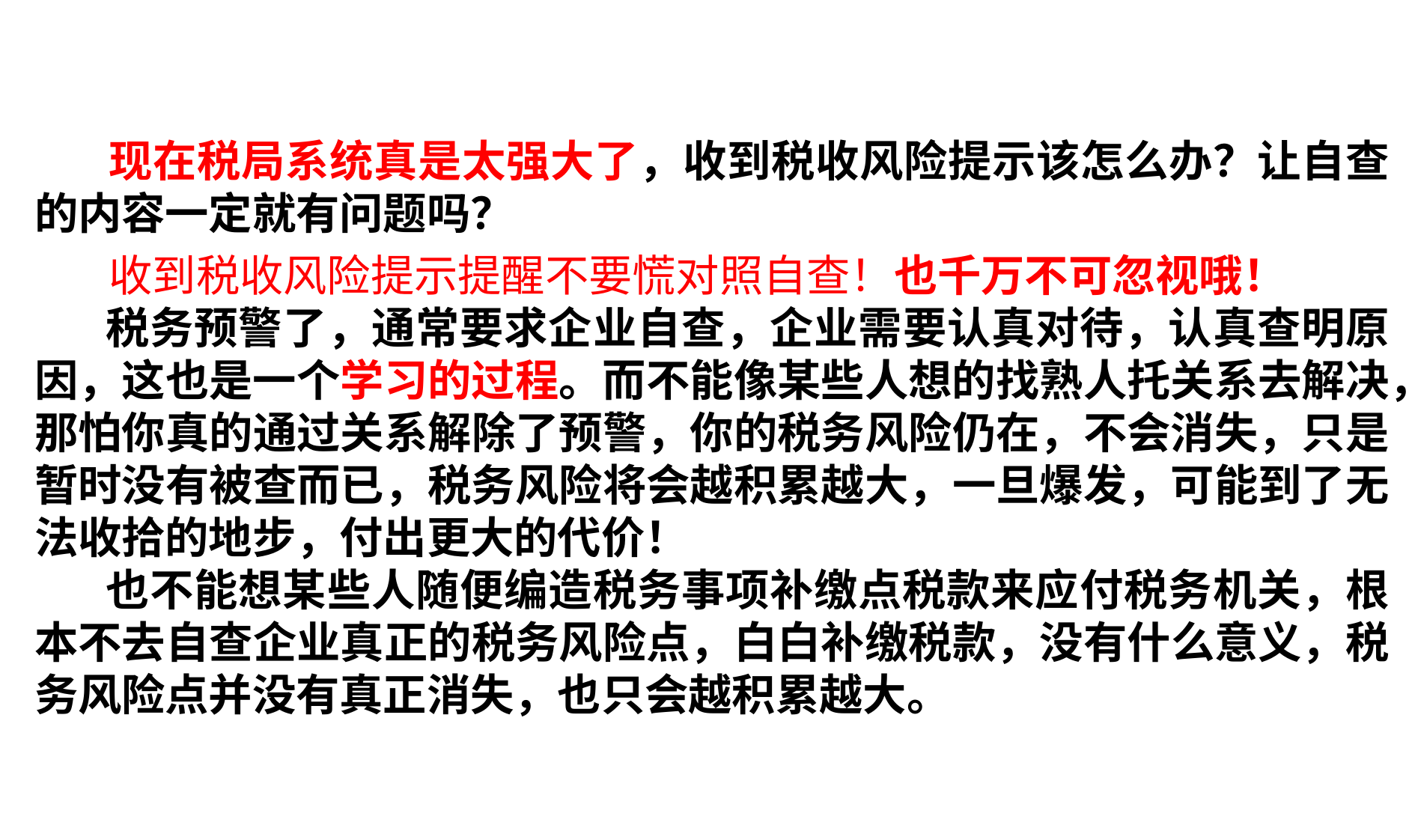

现在税局系统真是太强大了，收到税收风险提示该怎么办？让自查的内容一定就有问题吗？
收到税收风险提示提醒不要慌对照自查！也千万不可忽视哦！
税务预警了，通常要求企业自查，企业需要认真对待，认真查明原因，这也是一个学习的过程。而不能像某些人想的找熟人托关系去解决，那怕你真的通过关系解除了预警，你的税务风险仍在，不会消失，只是暂时没有被查而已，税务风险将会越积累越大，一旦爆发，可能到了无法收拾的地步，付出更大的代价！
也不能想某些人随便编造税务事项补缴点税款来应付税务机关，根本不去自查企业真正的税务风险点，白白补缴税款，没有什么意义，税务风险点并没有真正消失，也只会越积累越大。